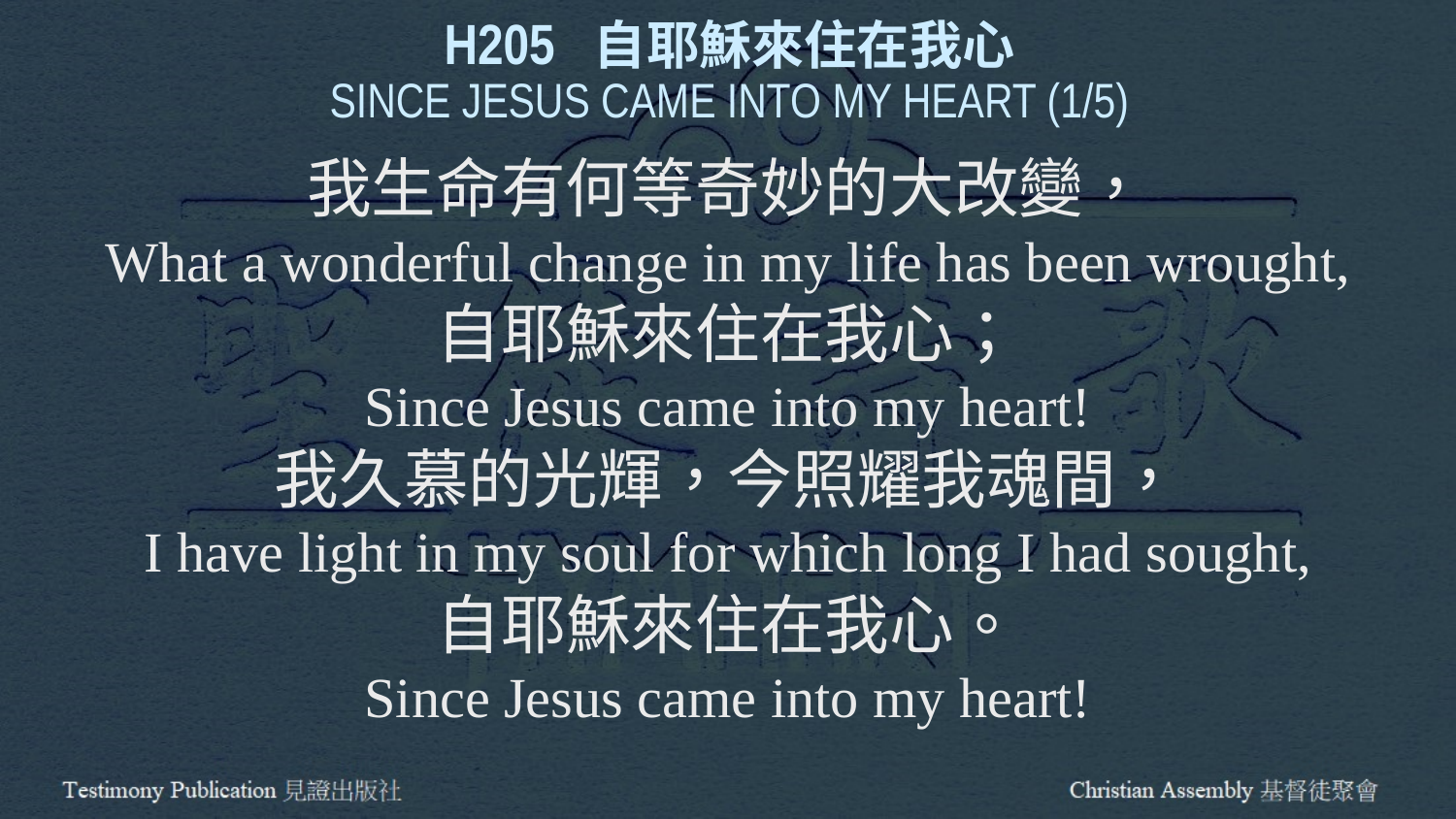

H205  自耶穌來住在我心
SINCE JESUS CAME INTO MY HEART (1/5)
我生命有何等奇妙的大改變，
What a wonderful change in my life has been wrought,
自耶穌來住在我心；
Since Jesus came into my heart!
我久慕的光輝，今照耀我魂間，
I have light in my soul for which long I had sought,
自耶穌來住在我心。
Since Jesus came into my heart!